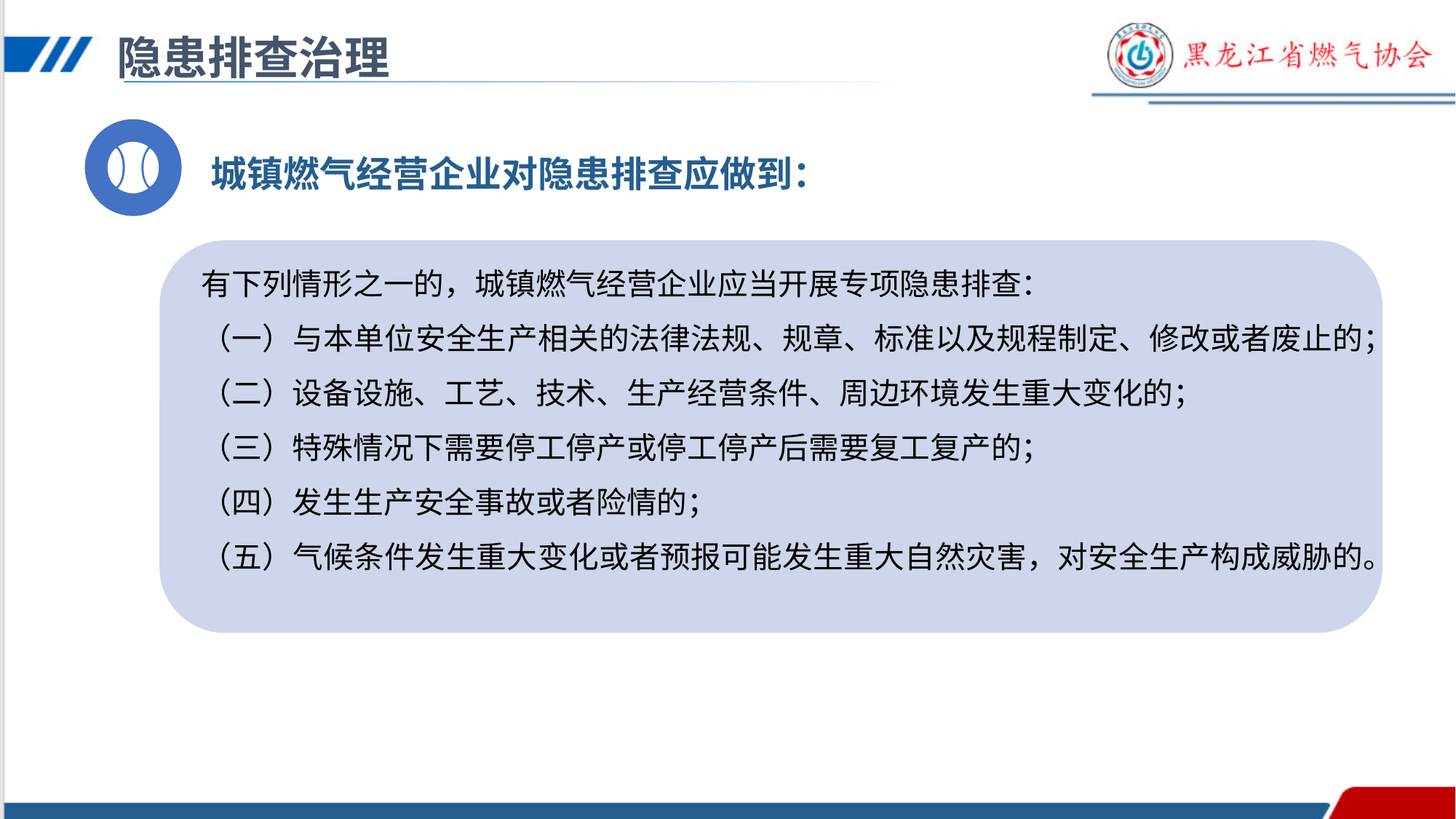

隐患排查治理

城镇燃气经营企业对隐患排查应做到：

有下列情形之一的，城镇燃气经营企业应当开展专项隐患排查：
（一）与本单位安全生产相关的法律法规、规章、标准以及规程制定、修改或者废止的；
（二）设备设施、工艺、技术、生产经营条件、周边环境发生重大变化的；
（三）特殊情况下需要停工停产或停工停产后需要复工复产的；
（四）发生生产安全事故或者险情的；
（五）气候条件发生重大变化或者预报可能发生重大自然灾害，对安全生产构成威胁的。